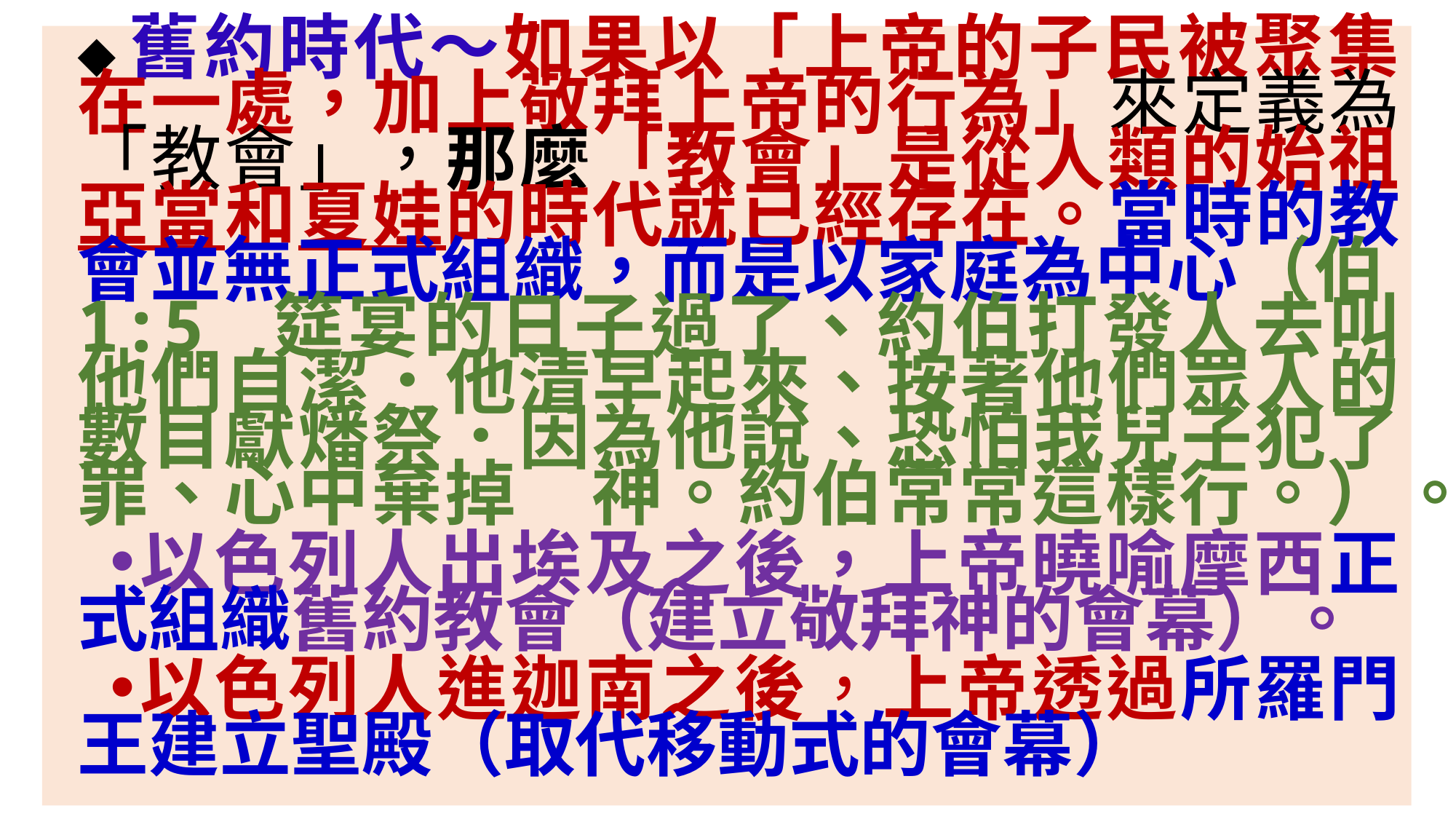

◆舊約時代～如果以「上帝的子民被聚集在一處，加上敬拜上帝的行為」來定義為「教會」，那麼「教會」是從人類的始祖亞當和夏娃的時代就已經存在。當時的教會並無正式組織，而是以家庭為中心（伯1:5 筵宴的日子過了、約伯打發人去叫他們自潔．他清早起來、按著他們眾人的數目獻燔祭．因為他說、恐怕我兒子犯了罪、心中棄掉　神。約伯常常這樣行。）。
以色列人出埃及之後，上帝曉喻摩西正式組織舊約教會（建立敬拜神的會幕）。
以色列人進迦南之後，上帝透過所羅門王建立聖殿（取代移動式的會幕）